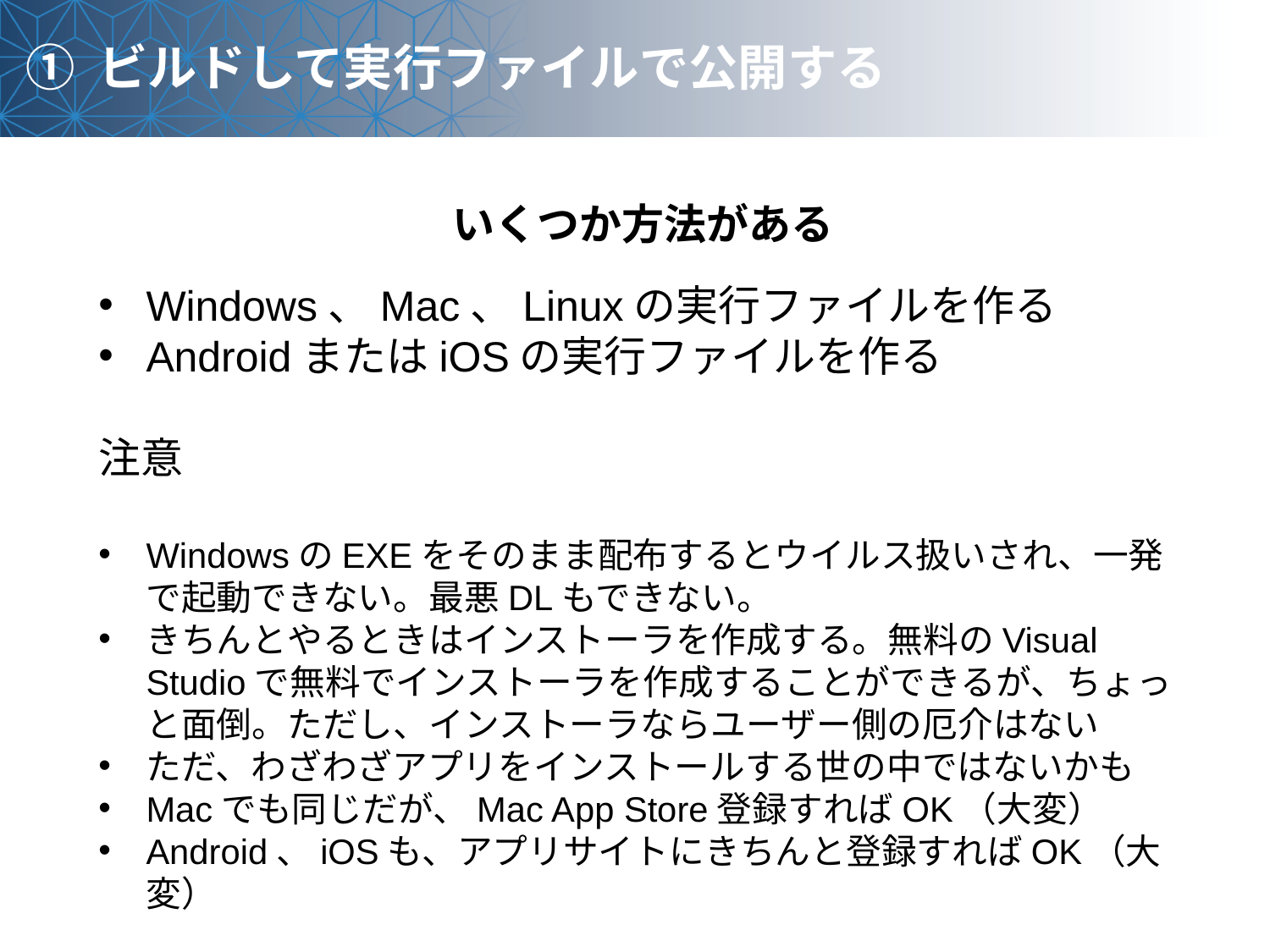

① ビルドして実行ファイルで公開する
いくつか方法がある
Windows、Mac、Linuxの実行ファイルを作る
AndroidまたはiOSの実行ファイルを作る

注意

WindowsのEXEをそのまま配布するとウイルス扱いされ、一発で起動できない。最悪DLもできない。
きちんとやるときはインストーラを作成する。無料のVisual Studioで無料でインストーラを作成することができるが、ちょっと面倒。ただし、インストーラならユーザー側の厄介はない
ただ、わざわざアプリをインストールする世の中ではないかも
Macでも同じだが、Mac App Store登録すればOK（大変）
Android、iOSも、アプリサイトにきちんと登録すればOK（大変）